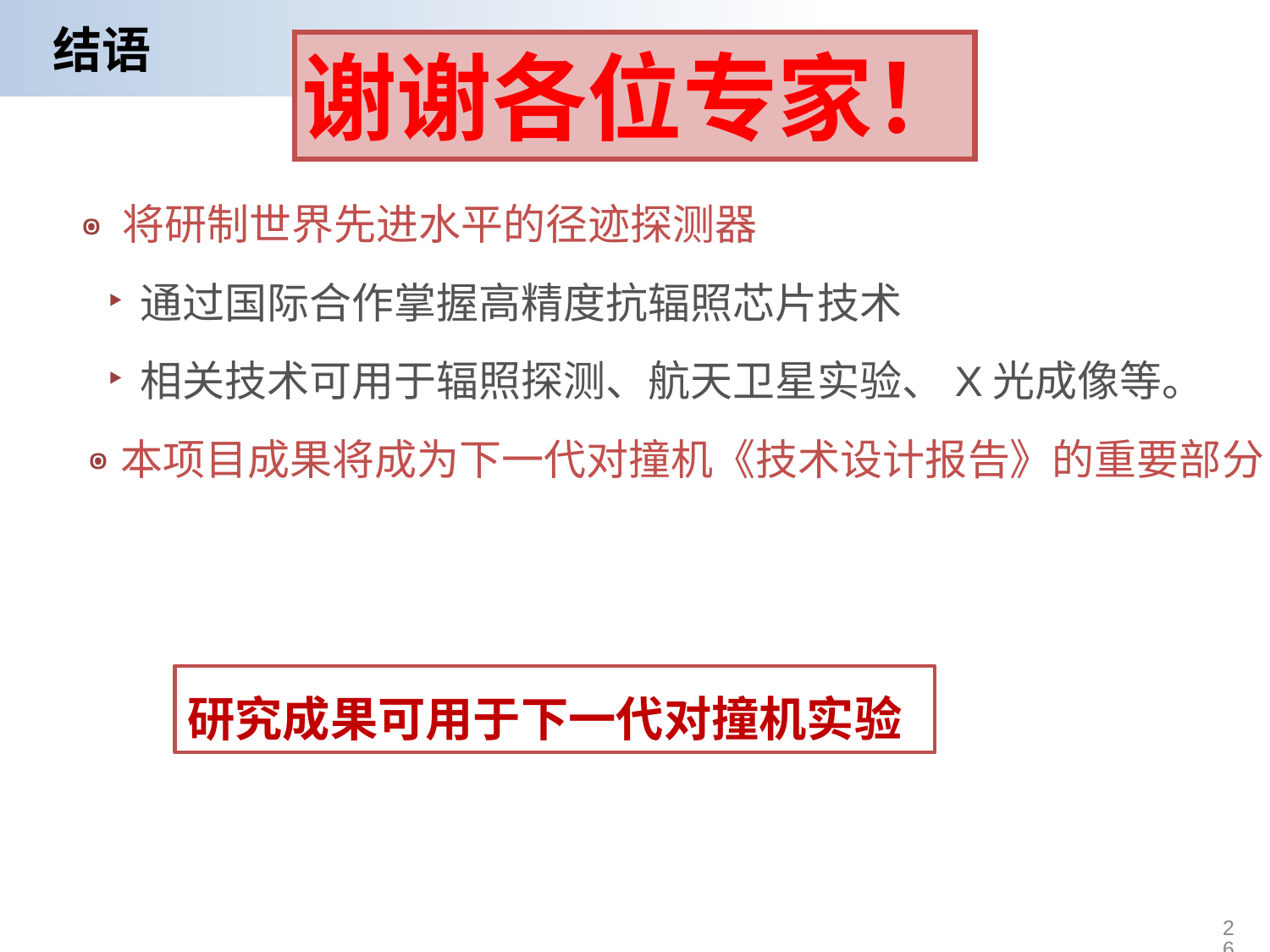

# 结语
谢谢各位专家！
将研制世界先进水平的径迹探测器
通过国际合作掌握高精度抗辐照芯片技术
相关技术可用于辐照探测、航天卫星实验、X光成像等。
本项目成果将成为下一代对撞机《技术设计报告》的重要部分

研究成果可用于下一代对撞机实验
26